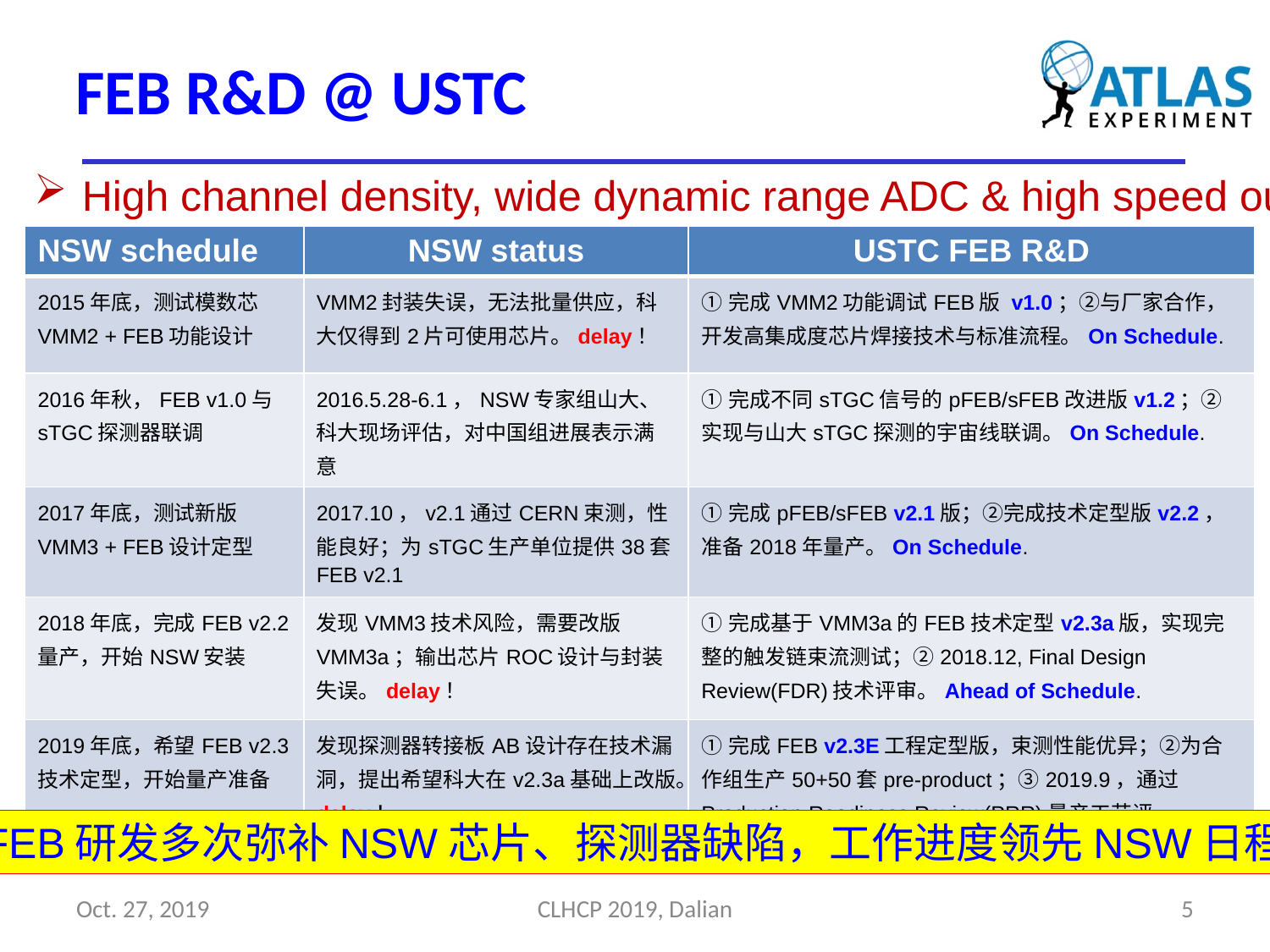

# FEB R&D @ USTC
High channel density, wide dynamic range ADC & high speed output
| NSW schedule | NSW status | USTC FEB R&D |
| --- | --- | --- |
| 2015年底，测试模数芯VMM2 + FEB功能设计 | VMM2封装失误，无法批量供应，科大仅得到2片可使用芯片。delay！ | ①完成VMM2功能调试FEB版 v1.0；②与厂家合作，开发高集成度芯片焊接技术与标准流程。On Schedule. |
| 2016年秋，FEB v1.0与sTGC探测器联调 | 2016.5.28-6.1，NSW专家组山大、科大现场评估，对中国组进展表示满意 | ①完成不同sTGC信号的pFEB/sFEB改进版v1.2；②实现与山大sTGC探测的宇宙线联调。On Schedule. |
| 2017年底，测试新版VMM3 + FEB设计定型 | 2017.10，v2.1通过CERN束测，性能良好；为sTGC生产单位提供38套FEB v2.1 | ①完成pFEB/sFEB v2.1版；②完成技术定型版v2.2，准备2018年量产。On Schedule. |
| 2018年底，完成FEB v2.2量产，开始NSW安装 | 发现VMM3技术风险，需要改版VMM3a；输出芯片ROC设计与封装失误。delay！ | ①完成基于VMM3a的FEB技术定型v2.3a版，实现完整的触发链束流测试；②2018.12, Final Design Review(FDR)技术评审。Ahead of Schedule. |
| 2019年底，希望FEB v2.3技术定型，开始量产准备 | 发现探测器转接板AB设计存在技术漏洞，提出希望科大在v2.3a基础上改版。delay！ | ①完成FEB v2.3E工程定型版，束测性能优异；②为合作组生产50+50套pre-product；③2019.9，通过Production Readiness Review(PRR)量产工艺评审。Ahead of Schedule. |
FEB研发多次弥补NSW芯片、探测器缺陷，工作进度领先NSW日程
Oct. 27, 2019
CLHCP 2019, Dalian
5